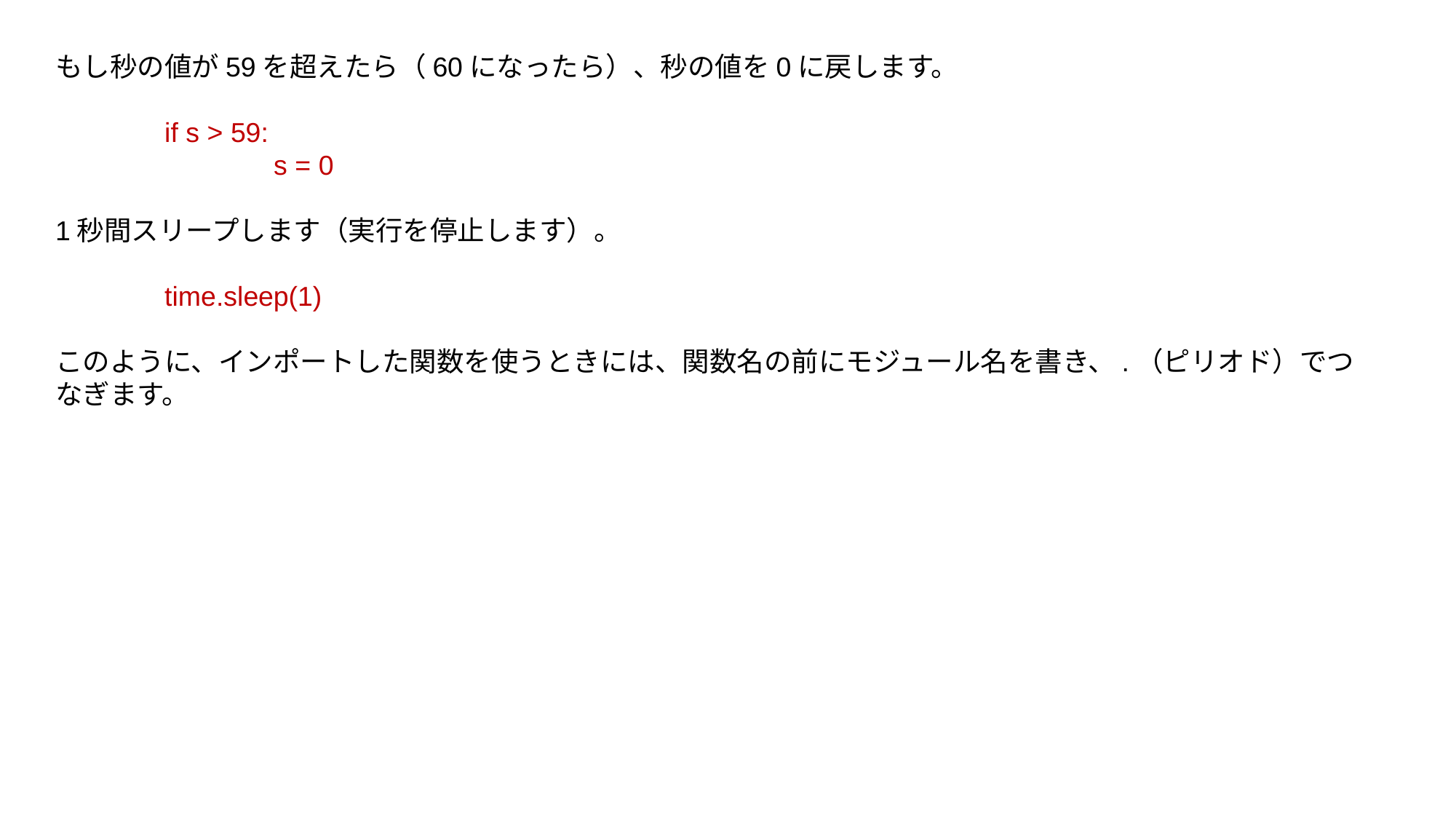

もし秒の値が59を超えたら（60になったら）、秒の値を0に戻します。

	if s > 59:
		s = 0

1秒間スリープします（実行を停止します）。

	time.sleep(1)

このように、インポートした関数を使うときには、関数名の前にモジュール名を書き、.（ピリオド）でつなぎます。